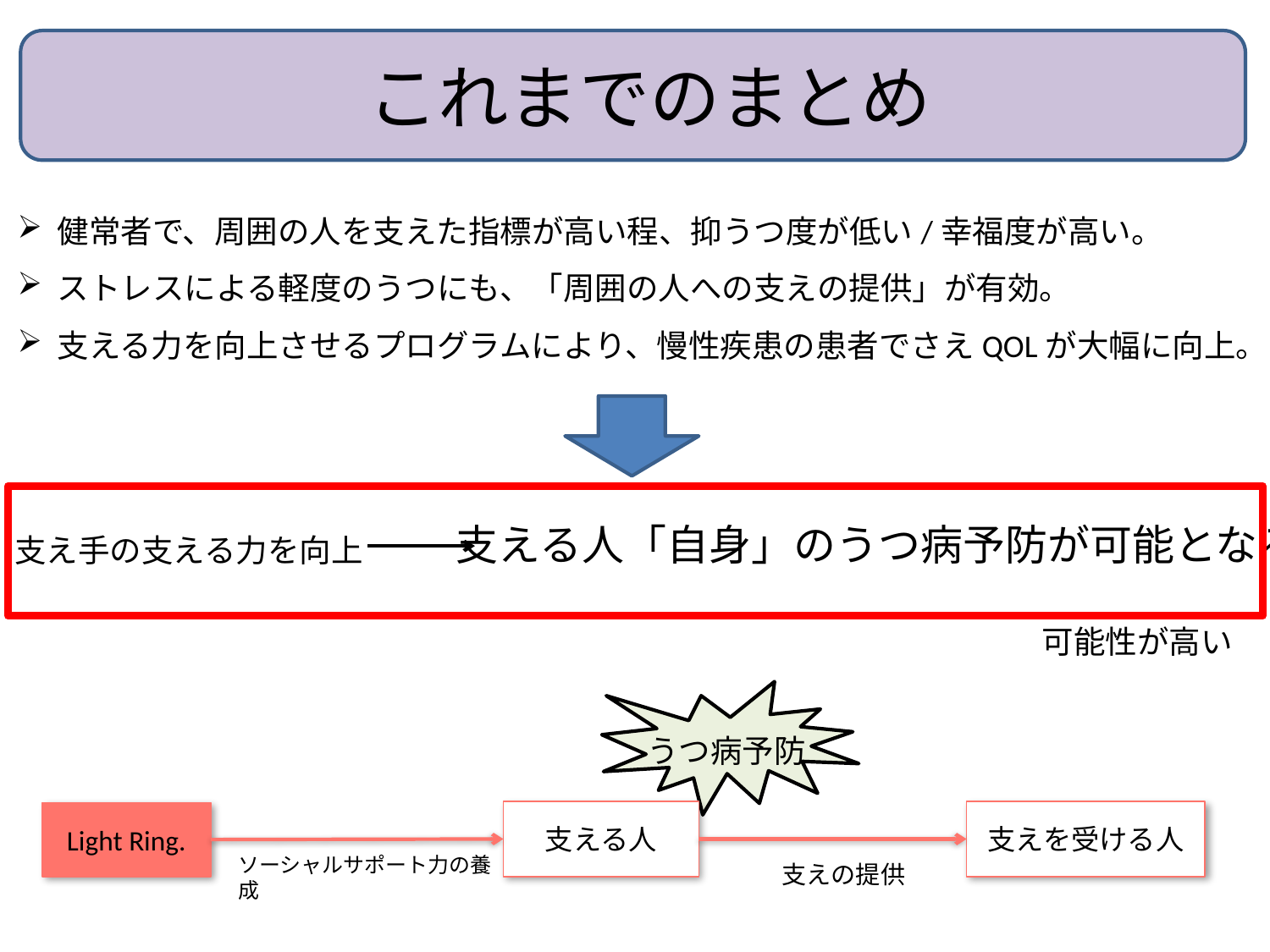

これまでのまとめ
健常者で、周囲の人を支えた指標が高い程、抑うつ度が低い/幸福度が高い。
ストレスによる軽度のうつにも、「周囲の人への支えの提供」が有効。
支える力を向上させるプログラムにより、慢性疾患の患者でさえQOLが大幅に向上。

支える人「自身」のうつ病予防が可能となる
支え手の支える力を向上
可能性が高い

うつ病予防
支える人
支えを受ける人
Light Ring.
ソーシャルサポート力の養成
支えの提供